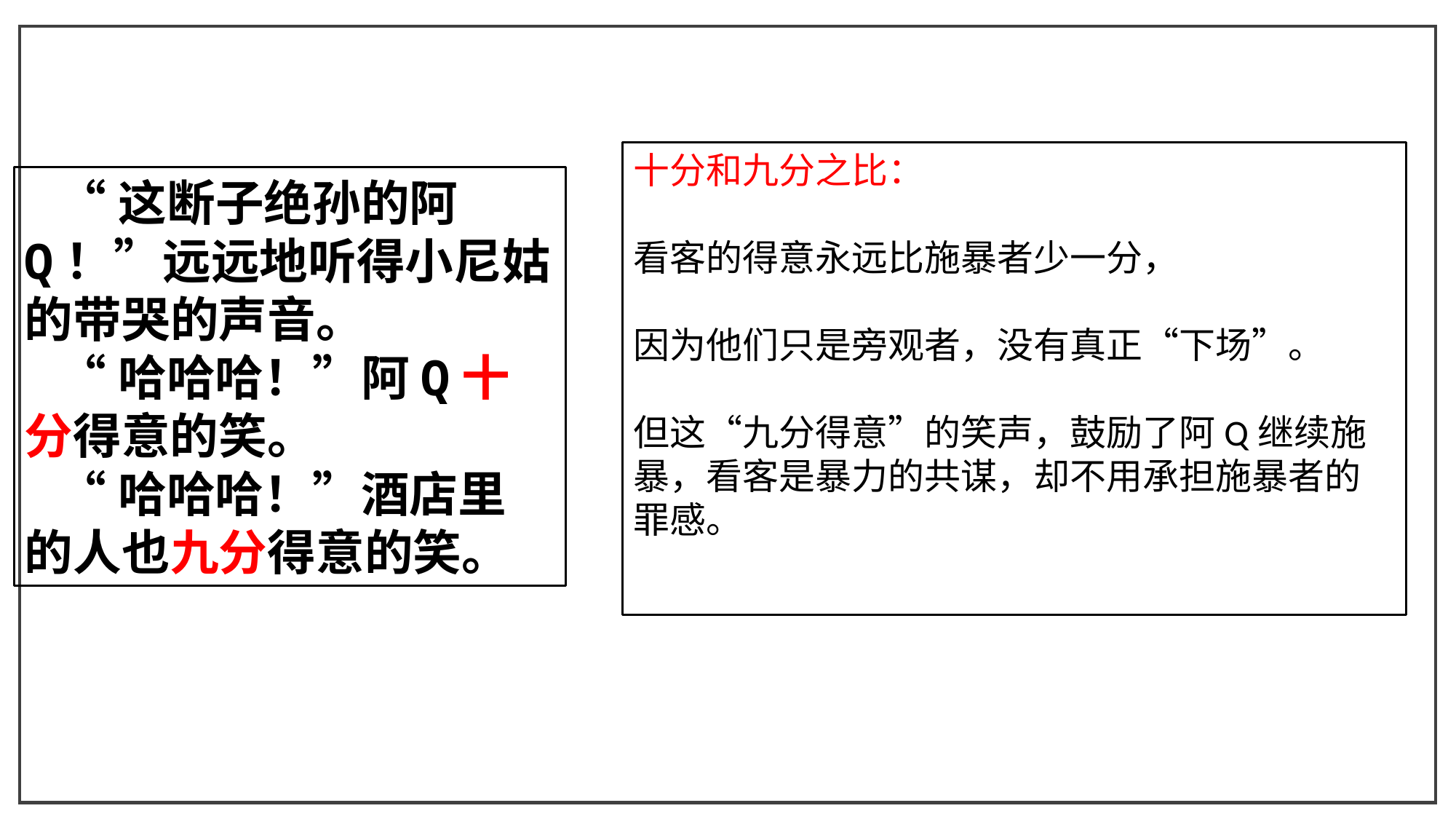

十分和九分之比：

看客的得意永远比施暴者少一分，

因为他们只是旁观者，没有真正“下场”。

但这“九分得意”的笑声，鼓励了阿Q继续施暴，看客是暴力的共谋，却不用承担施暴者的罪感。
   “这断子绝孙的阿Q！”远远地听得小尼姑的带哭的声音。
   “哈哈哈！”阿Q十分得意的笑。
   “哈哈哈！”酒店里的人也九分得意的笑。